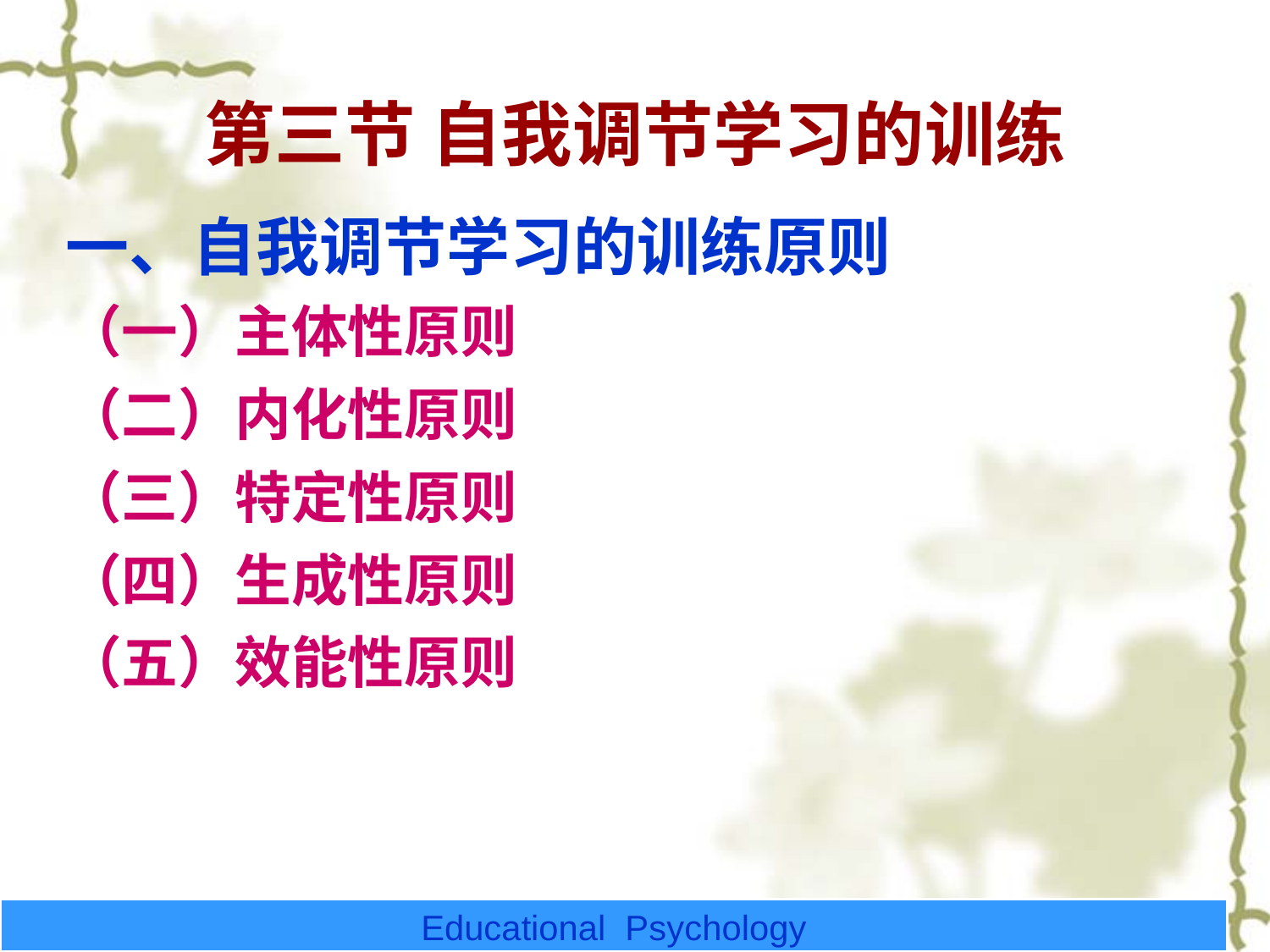

# 第三节 自我调节学习的训练
一、自我调节学习的训练原则
（一）主体性原则
（二）内化性原则
（三）特定性原则
（四）生成性原则
（五）效能性原则
Educational  Psychology